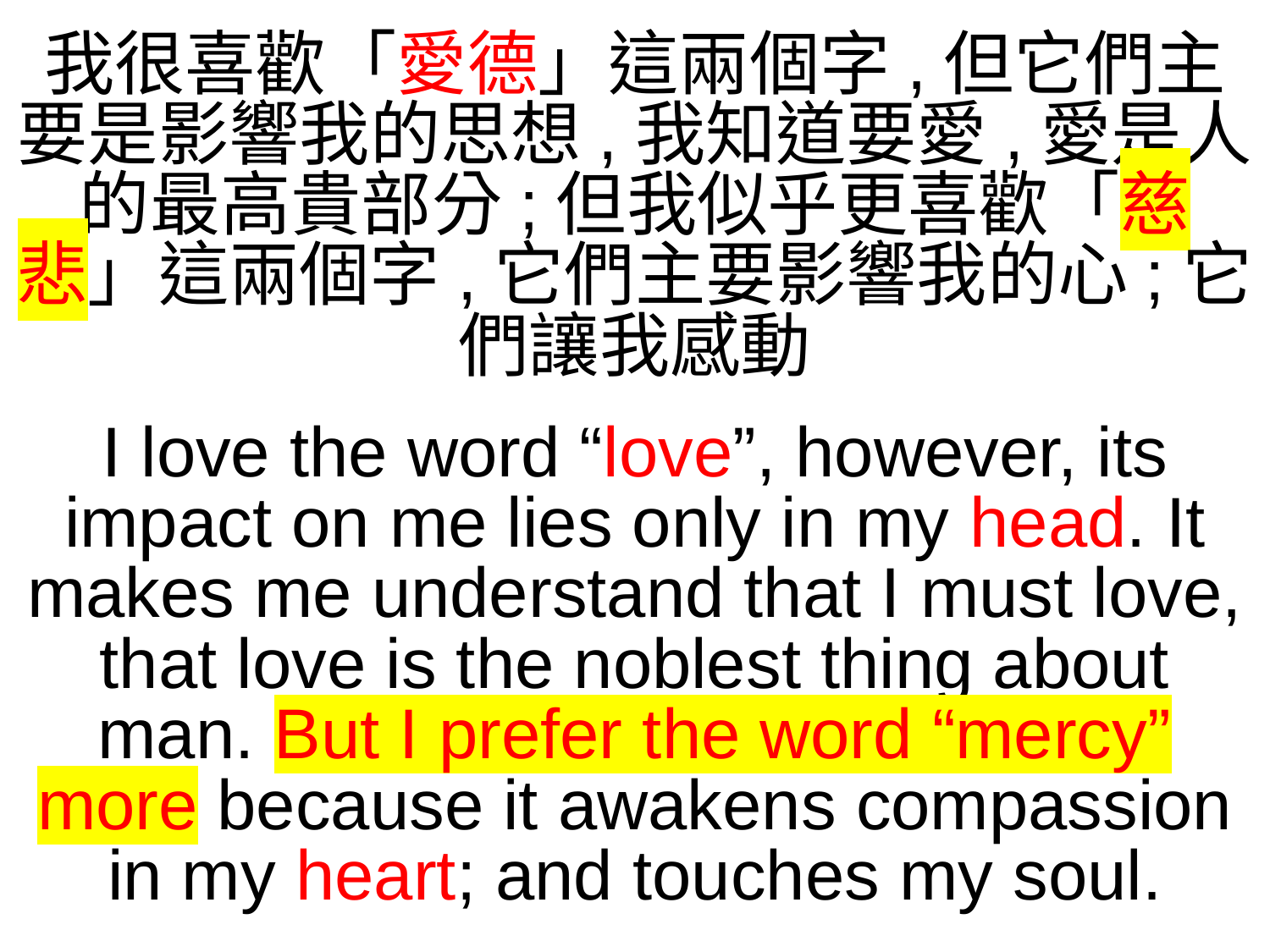

我很喜歡「愛德」這兩個字,但它們主要是影響我的思想,我知道要愛,愛是人的最高貴部分;但我似乎更喜歡「慈悲」這兩個字,它們主要影響我的心;它們讓我感動
I love the word “love”, however, its impact on me lies only in my head. It makes me understand that I must love, that love is the noblest thing about man. But I prefer the word “mercy” more because it awakens compassion in my heart; and touches my soul.